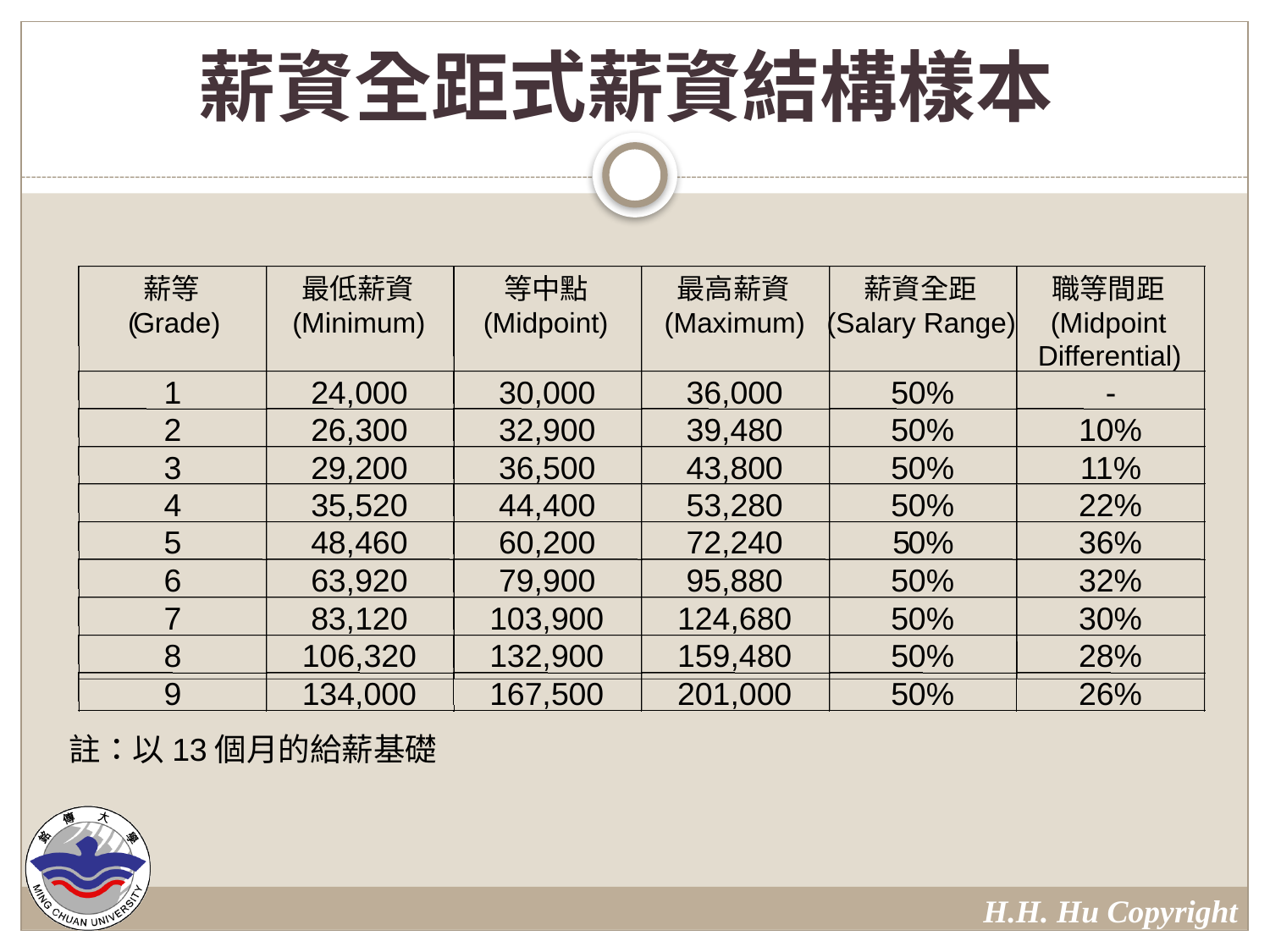

# 薪資全距式薪資結構樣本

薪等
最低薪資
等中點
最高薪資
薪資全距
職等間距
(
Grade)

(Minimum)

(Midpoint)

(Maximum)

(Salary Range)

(Midpoint
Differential)

1

24,000

30,000

36,000

50%

-

2

26,300

32,900

39,480

50%

10%

3

29,200

36,500

43,800

50%

11%

4

35,520

44,400

53,280

50%

22%

5

48,460

60,200

72,240

5
0%

36%

6

63,920

79,900

95,880

50%

32%

7

83,120

103,900

124,680

50%

30%

8

106,320

132,900

159,480

50%

28%

9

134,000

167,500

201,000

50%

26%

註：以13個月的給薪基礎